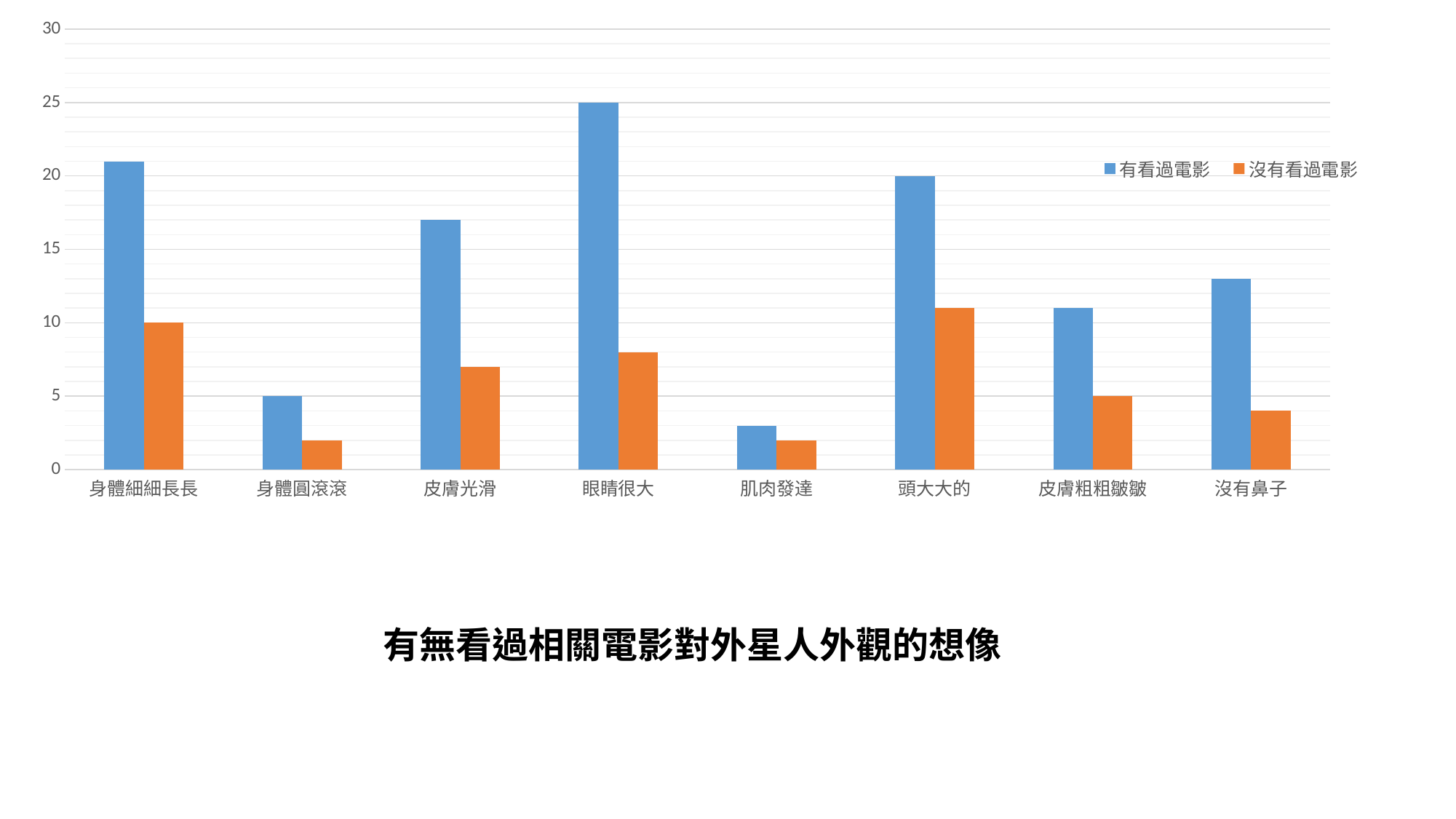

### Chart

| Category | 有看過電影 | 沒有看過電影 |
|---|---|---|
| 身體細細長長 | 21.0 | 10.0 |
| 身體圓滾滾 | 5.0 | 2.0 |
| 皮膚光滑 | 17.0 | 7.0 |
| 眼睛很大 | 25.0 | 8.0 |
| 肌肉發達 | 3.0 | 2.0 |
| 頭大大的 | 20.0 | 11.0 |
| 皮膚粗粗皺皺 | 11.0 | 5.0 |
| 沒有鼻子 | 13.0 | 4.0 |
有無看過相關電影對外星人外觀的想像